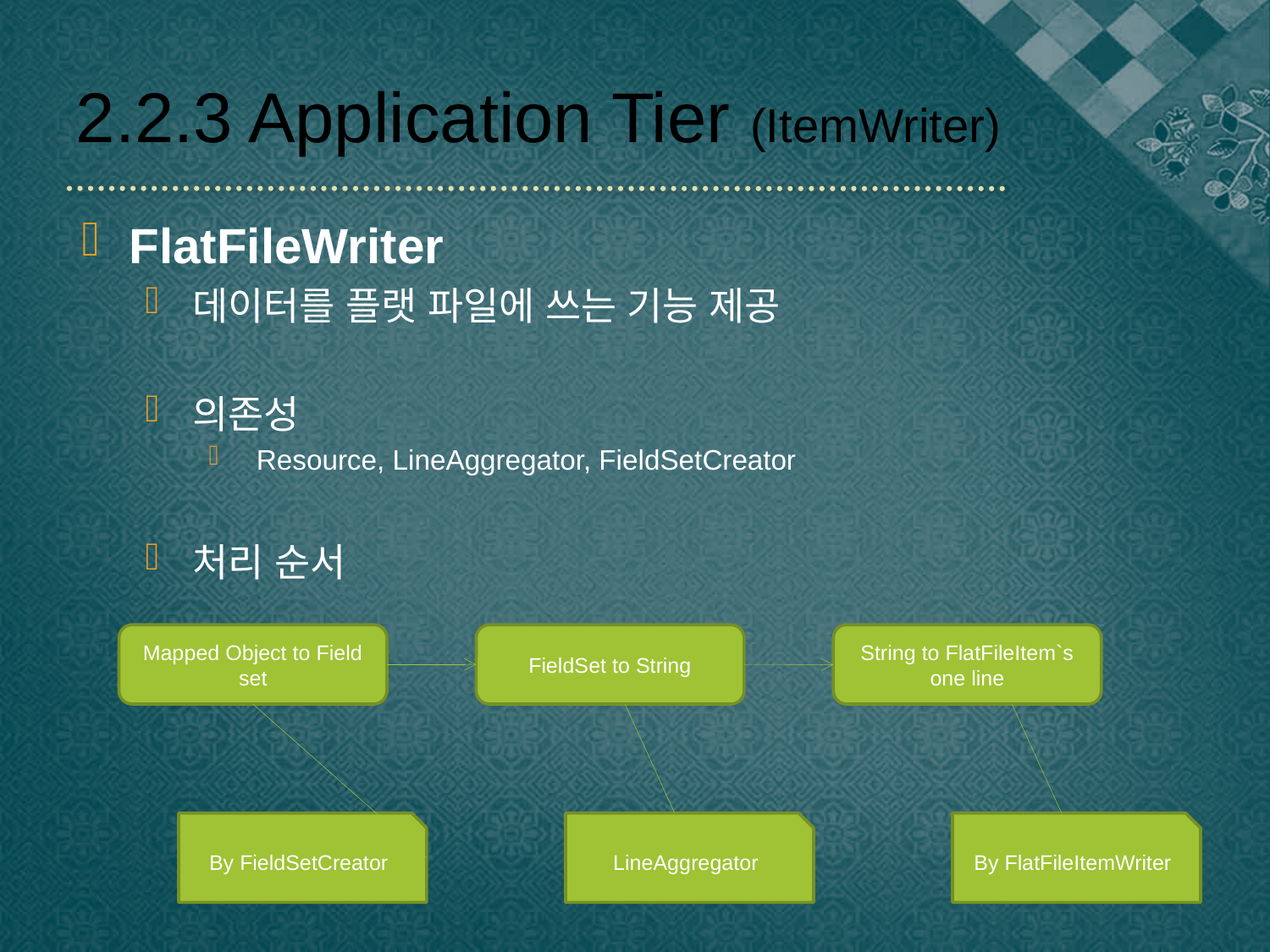

# 2.2.3 Application Tier (ItemWriter)
FlatFileWriter
데이터를 플랫 파일에 쓰는 기능 제공

의존성
Resource, LineAggregator, FieldSetCreator

처리 순서

Mapped Object to Field set
FieldSet to String
String to FlatFileItem`s one line

By FieldSetCreator
LineAggregator
By FlatFileItemWriter